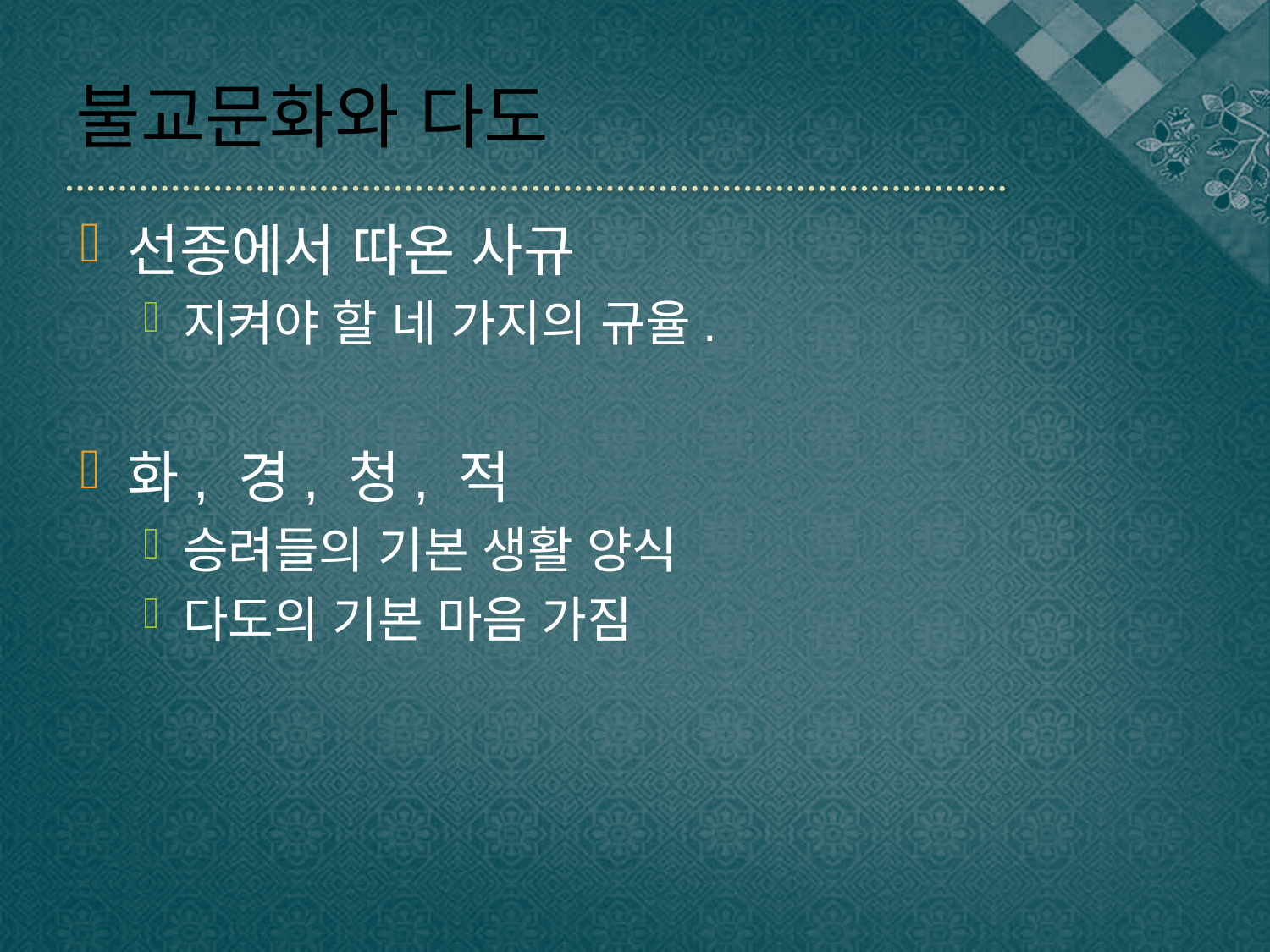

# 불교문화와 다도
선종에서 따온 사규
지켜야 할 네 가지의 규율.

화, 경, 청, 적
승려들의 기본 생활 양식
다도의 기본 마음 가짐